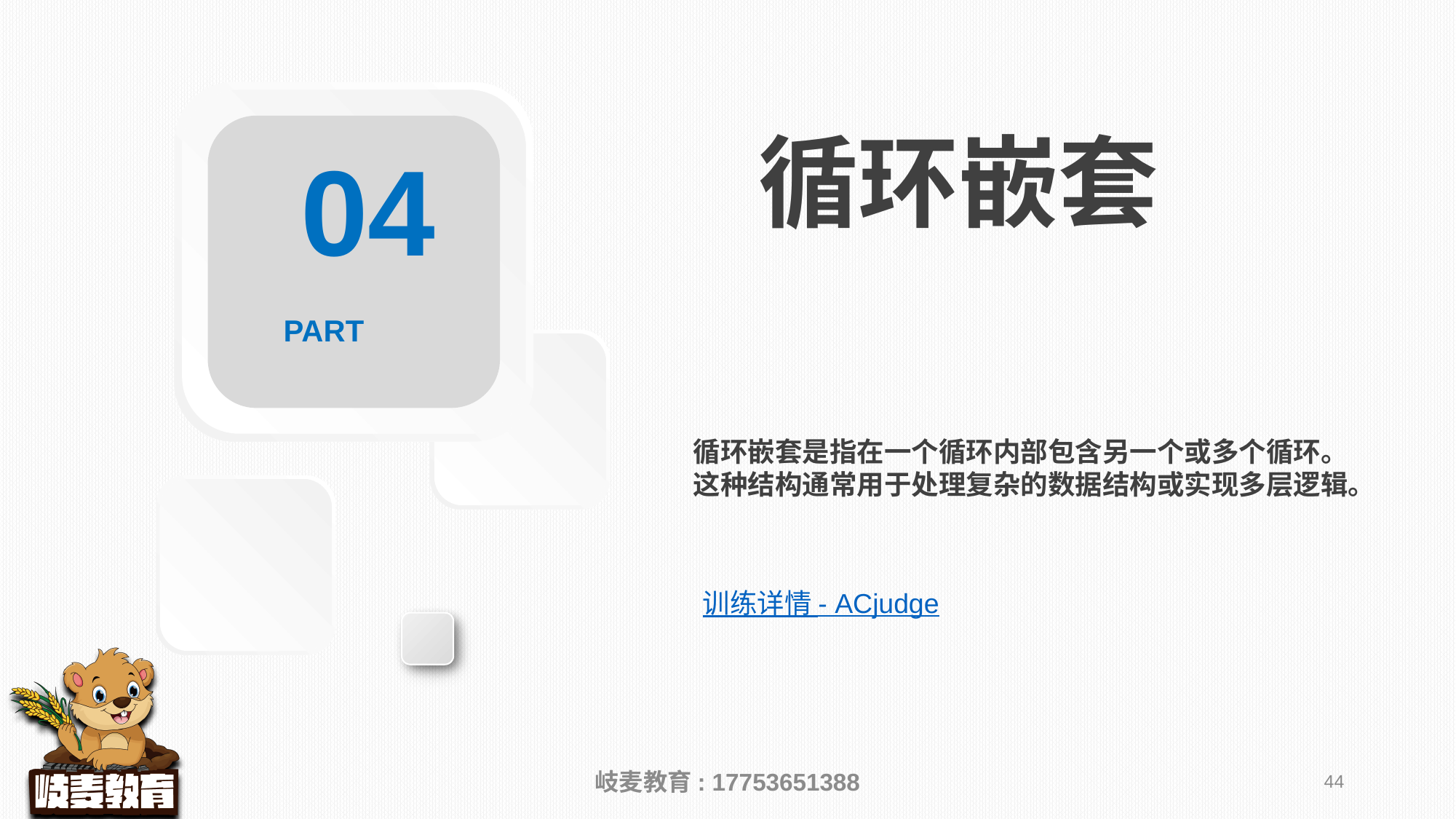

循环嵌套
04
循环嵌套是指在一个循环内部包含另一个或多个循环。这种结构通常用于处理复杂的数据结构或实现多层逻辑。
训练详情 - ACjudge
岐麦教育: 17753651388
44